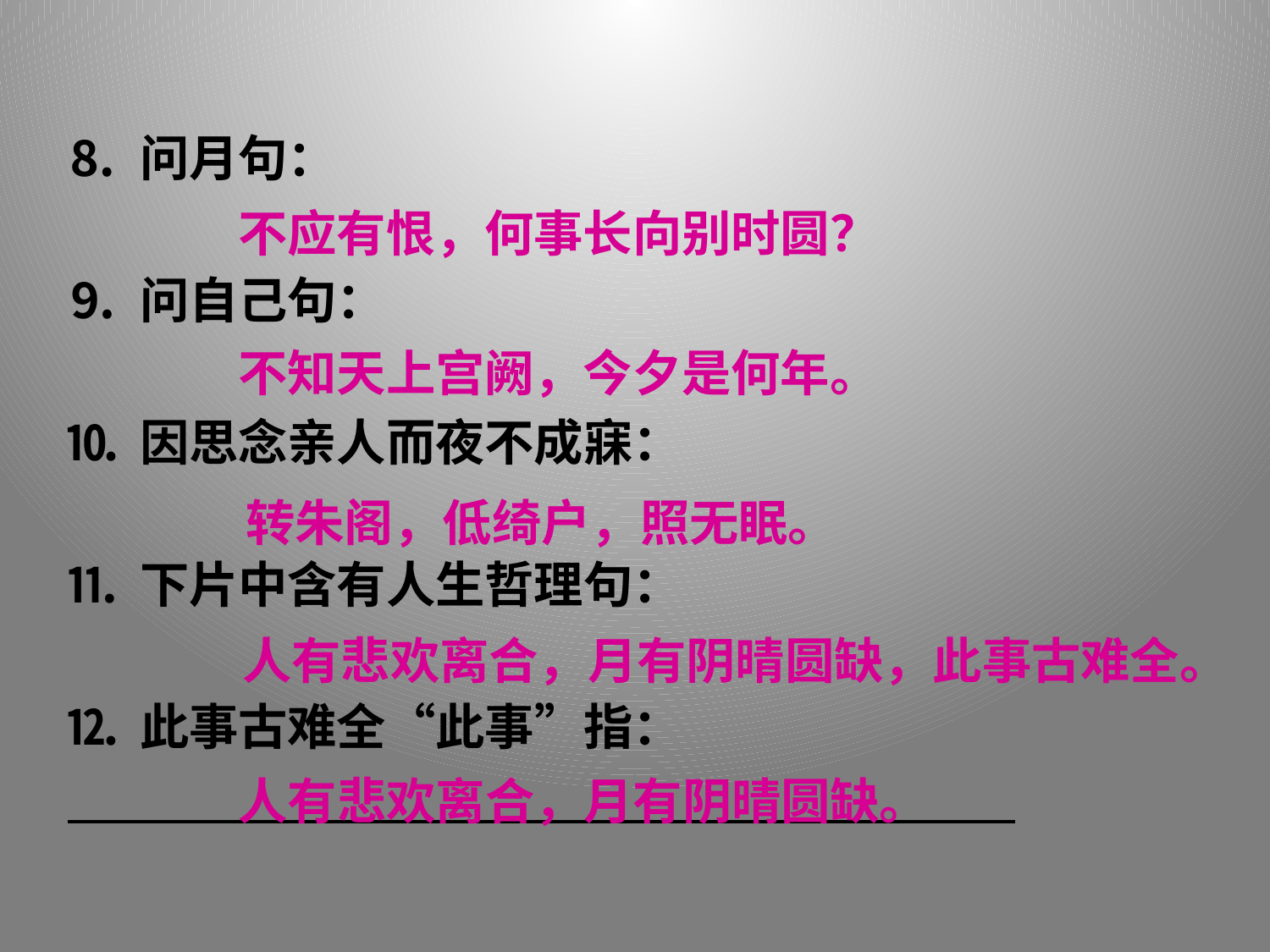

⒏ 问月句：

⒐ 问自己句：

⒑ 因思念亲人而夜不成寐：

⒒ 下片中含有人生哲理句：

⒓ 此事古难全“此事”指：

不应有恨，何事长向别时圆？
不知天上宫阙，今夕是何年。
转朱阁，低绮户，照无眠。
人有悲欢离合，月有阴晴圆缺，此事古难全。
人有悲欢离合，月有阴晴圆缺。